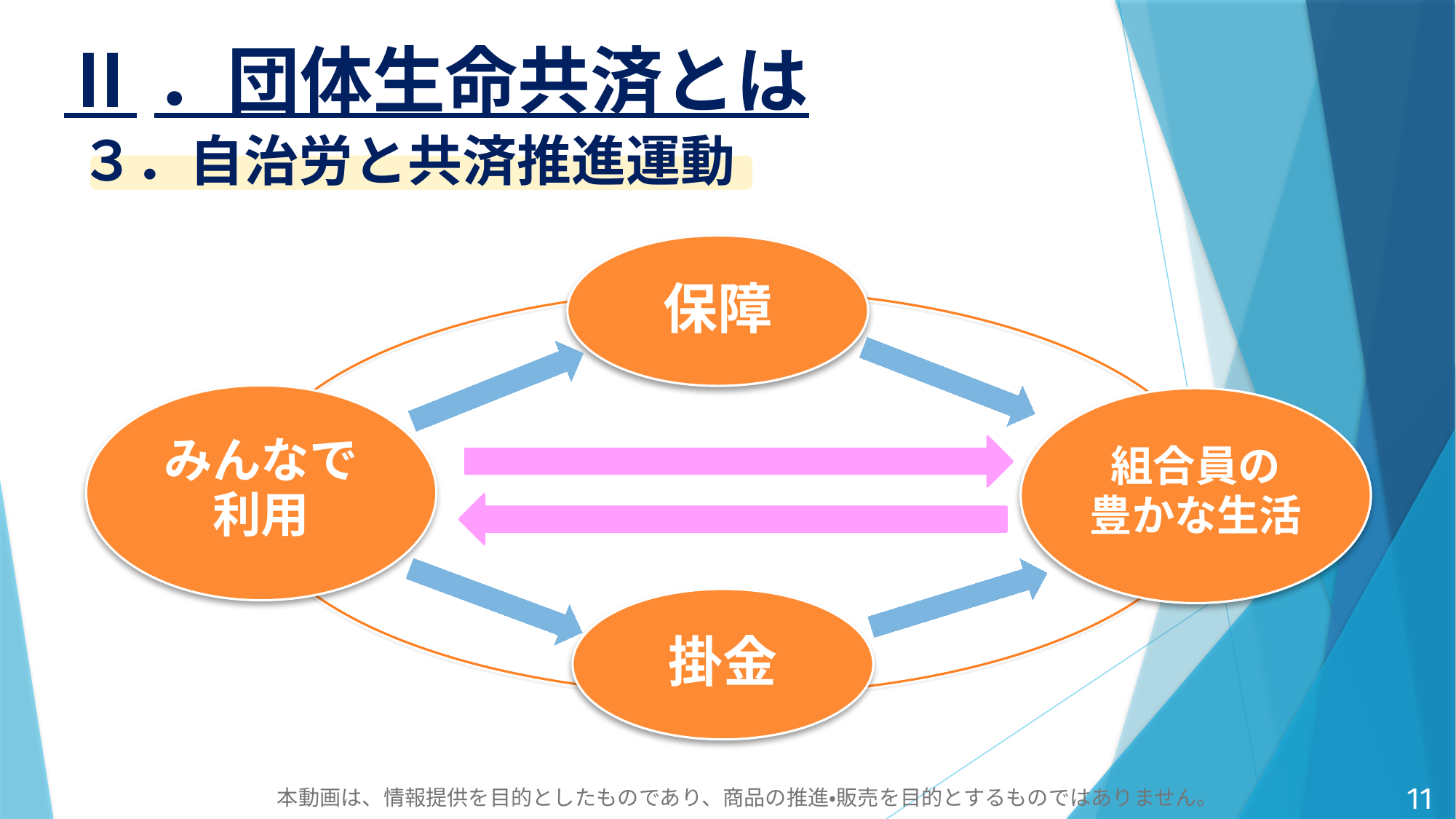

# Ⅱ．団体生命共済とは
３．自治労と共済推進運動

保障

みんなで

利用
組合員の

豊かな生活

掛金
11
本動画は、情報提供を目的としたものであり、商品の推進・販売を目的とするものではありません。